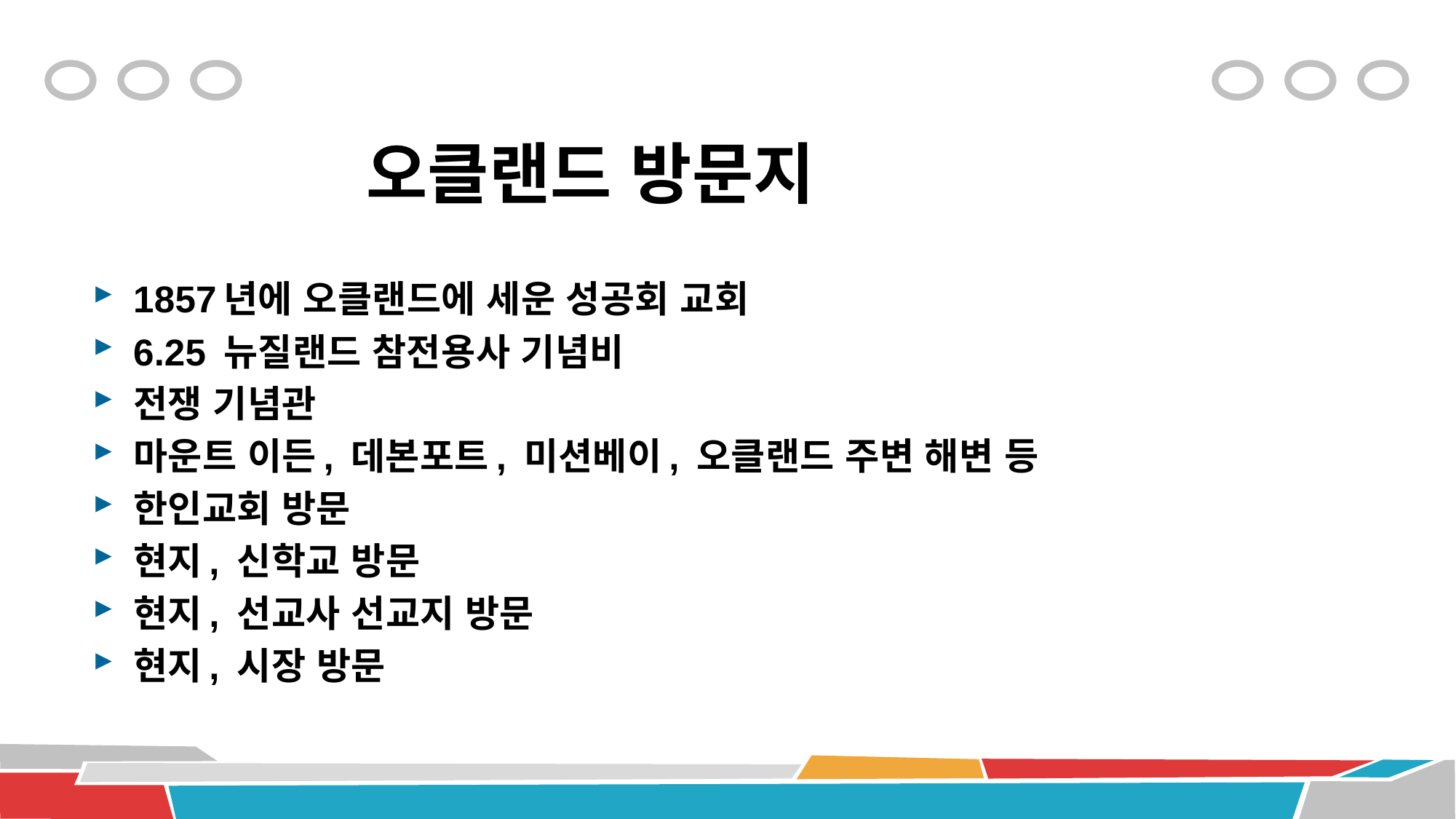

# 오클랜드 방문지
1857년에 오클랜드에 세운 성공회 교회
6.25 뉴질랜드 참전용사 기념비
전쟁 기념관
마운트 이든, 데본포트, 미션베이, 오클랜드 주변 해변 등
한인교회 방문
현지, 신학교 방문
현지, 선교사 선교지 방문
현지, 시장 방문